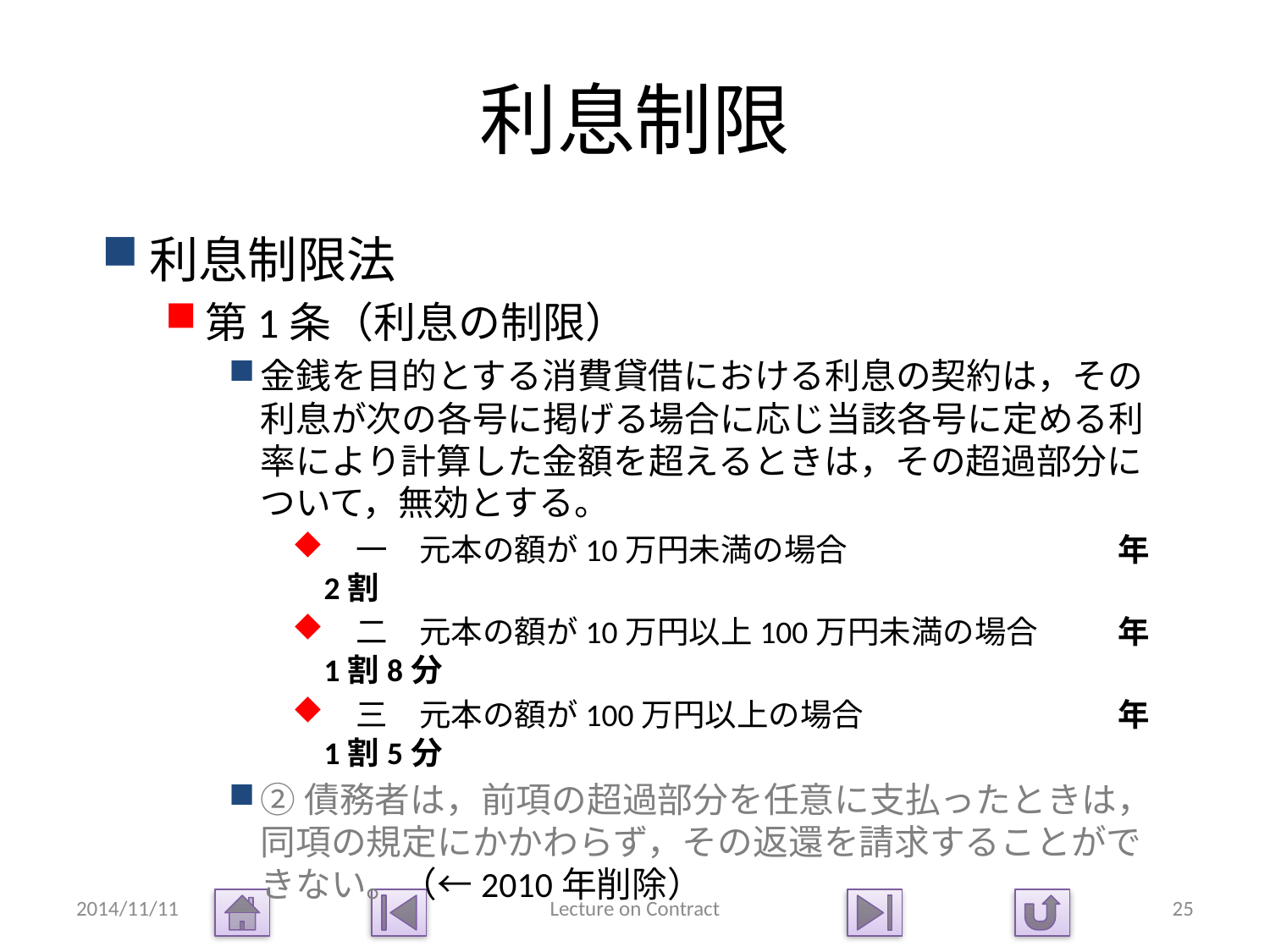

# 利息制限
利息制限法
第1条（利息の制限）
金銭を目的とする消費貸借における利息の契約は，その利息が次の各号に掲げる場合に応じ当該各号に定める利率により計算した金額を超えるときは，その超過部分について，無効とする。
　一　元本の額が10万円未満の場合		　年2割
　二　元本の額が10万円以上100万円未満の場合	　年1割8分
　三　元本の額が100万円以上の場合		　年1割5分
②債務者は，前項の超過部分を任意に支払ったときは，同項の規定にかかわらず，その返還を請求することができない。（←2010年削除）
2014/11/11
Lecture on Contract
25